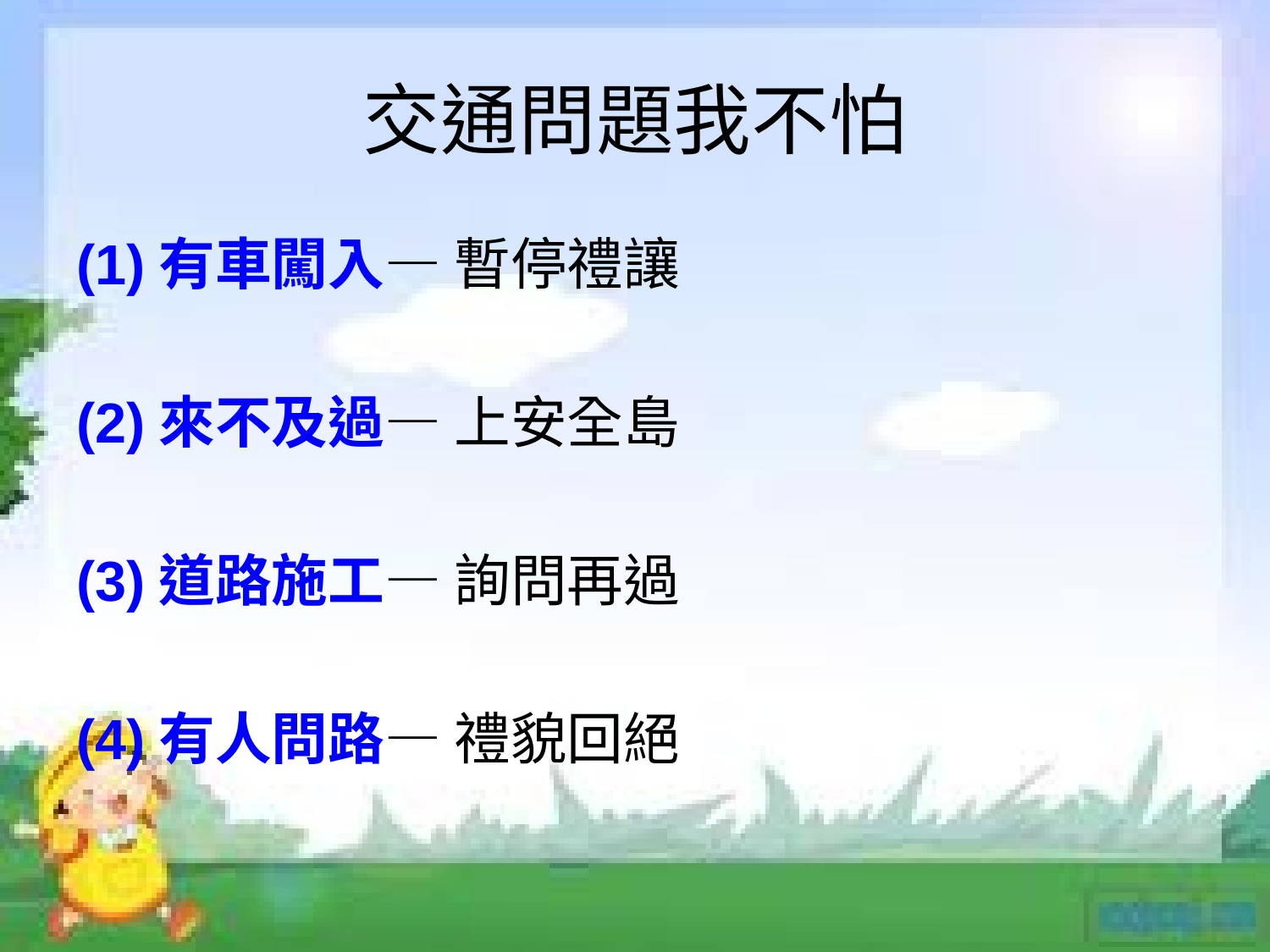

# 交通問題我不怕
(1)有車闖入— 暫停禮讓

(2)來不及過— 上安全島

(3)道路施工— 詢問再過

(4)有人問路— 禮貌回絕